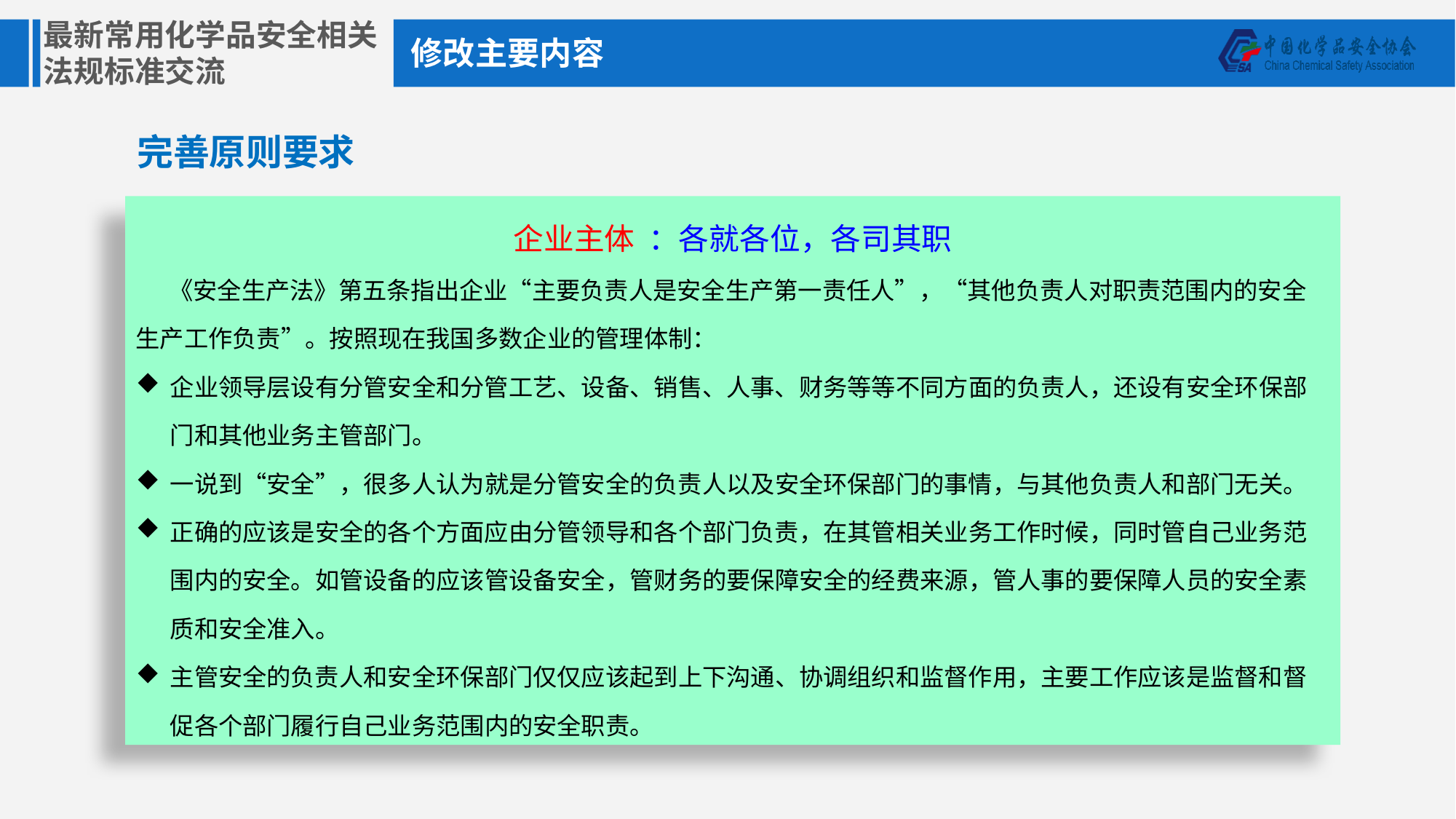

修改主要内容
完善原则要求
企业主体  ：各就各位，各司其职
     《安全生产法》第五条指出企业“主要负责人是安全生产第一责任人”，“其他负责人对职责范围内的安全生产工作负责”。按照现在我国多数企业的管理体制：
企业领导层设有分管安全和分管工艺、设备、销售、人事、财务等等不同方面的负责人，还设有安全环保部门和其他业务主管部门。
一说到“安全”，很多人认为就是分管安全的负责人以及安全环保部门的事情，与其他负责人和部门无关。
正确的应该是安全的各个方面应由分管领导和各个部门负责，在其管相关业务工作时候，同时管自己业务范围内的安全。如管设备的应该管设备安全，管财务的要保障安全的经费来源，管人事的要保障人员的安全素质和安全准入。
主管安全的负责人和安全环保部门仅仅应该起到上下沟通、协调组织和监督作用，主要工作应该是监督和督促各个部门履行自己业务范围内的安全职责。